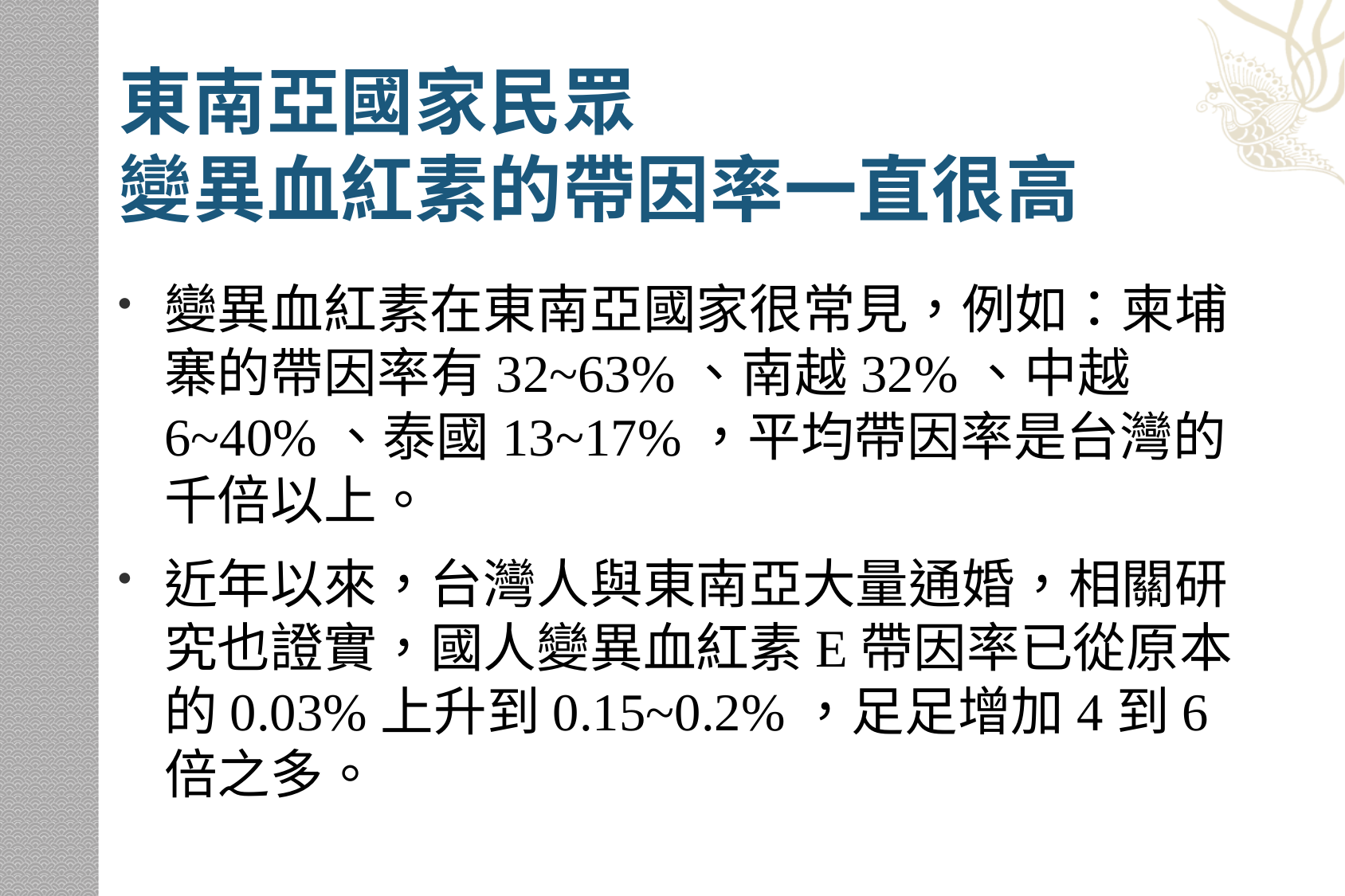

# 東南亞國家民眾 變異血紅素的帶因率一直很高
變異血紅素在東南亞國家很常見，例如：柬埔寨的帶因率有32~63%、南越32%、中越6~40%、泰國13~17%，平均帶因率是台灣的千倍以上。
近年以來，台灣人與東南亞大量通婚，相關研究也證實，國人變異血紅素E帶因率已從原本的0.03%上升到0.15~0.2%，足足增加4到6倍之多。